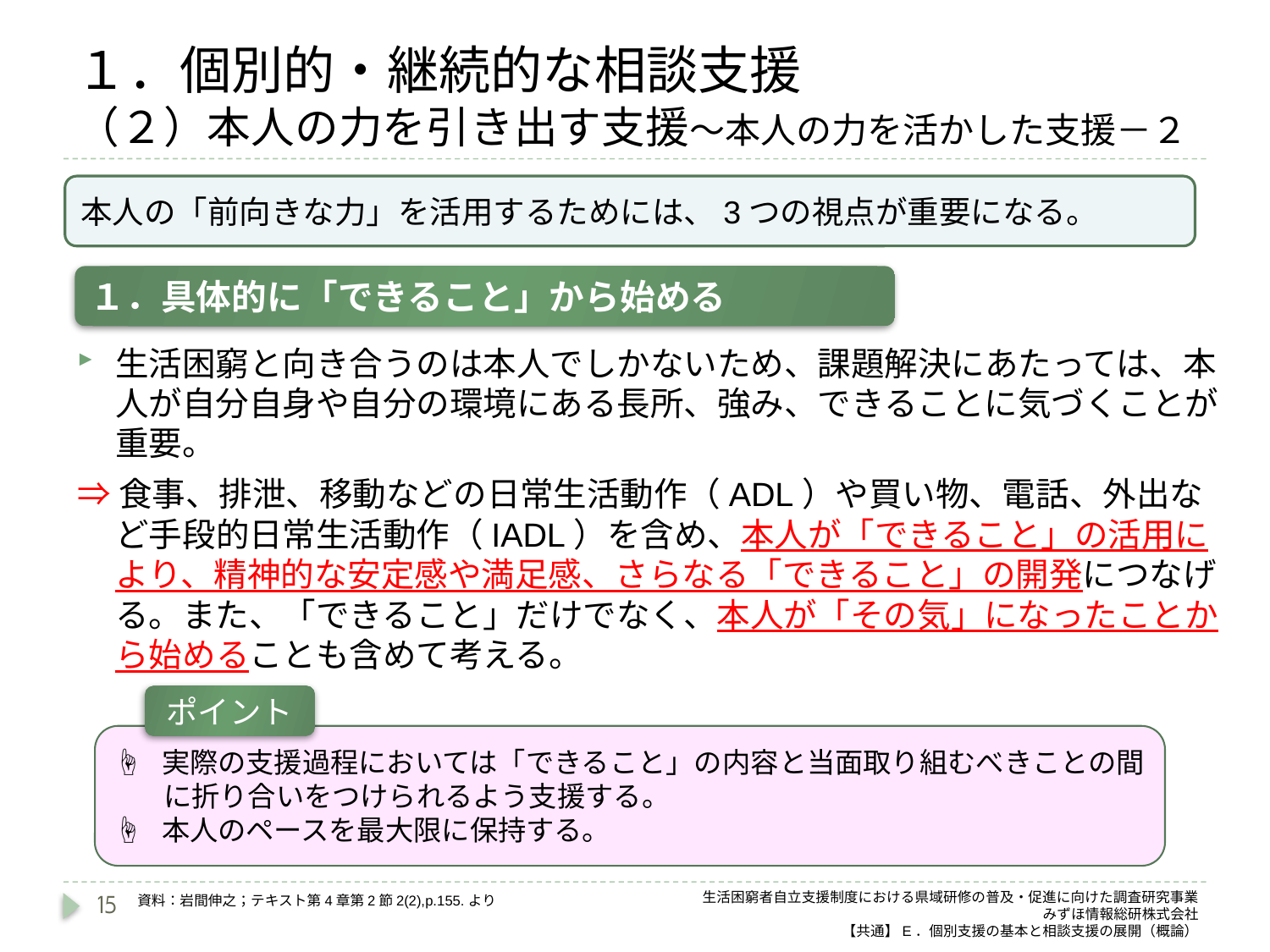

# １．個別的・継続的な相談支援 （２）本人の力を引き出す支援～本人の力を活かした支援－２
本人の「前向きな力」を活用するためには、3つの視点が重要になる。
１．具体的に「できること」から始める
生活困窮と向き合うのは本人でしかないため、課題解決にあたっては、本人が自分自身や自分の環境にある長所、強み、できることに気づくことが重要。
⇒食事、排泄、移動などの日常生活動作（ADL）や買い物、電話、外出など手段的日常生活動作（IADL）を含め、本人が「できること」の活用により、精神的な安定感や満足感、さらなる「できること」の開発につなげる。また、「できること」だけでなく、本人が「その気」になったことから始めることも含めて考える。

ポイント
☝  実際の支援過程においては「できること」の内容と当面取り組むべきことの間に折り合いをつけられるよう支援する。
☝  本人のペースを最大限に保持する。
15
生活困窮者自立支援制度における県域研修の普及・促進に向けた調査研究事業
みずほ情報総研株式会社
【共通】E．個別支援の基本と相談支援の展開（概論）
資料：岩間伸之；テキスト第4章第2節2(2),p.155.より